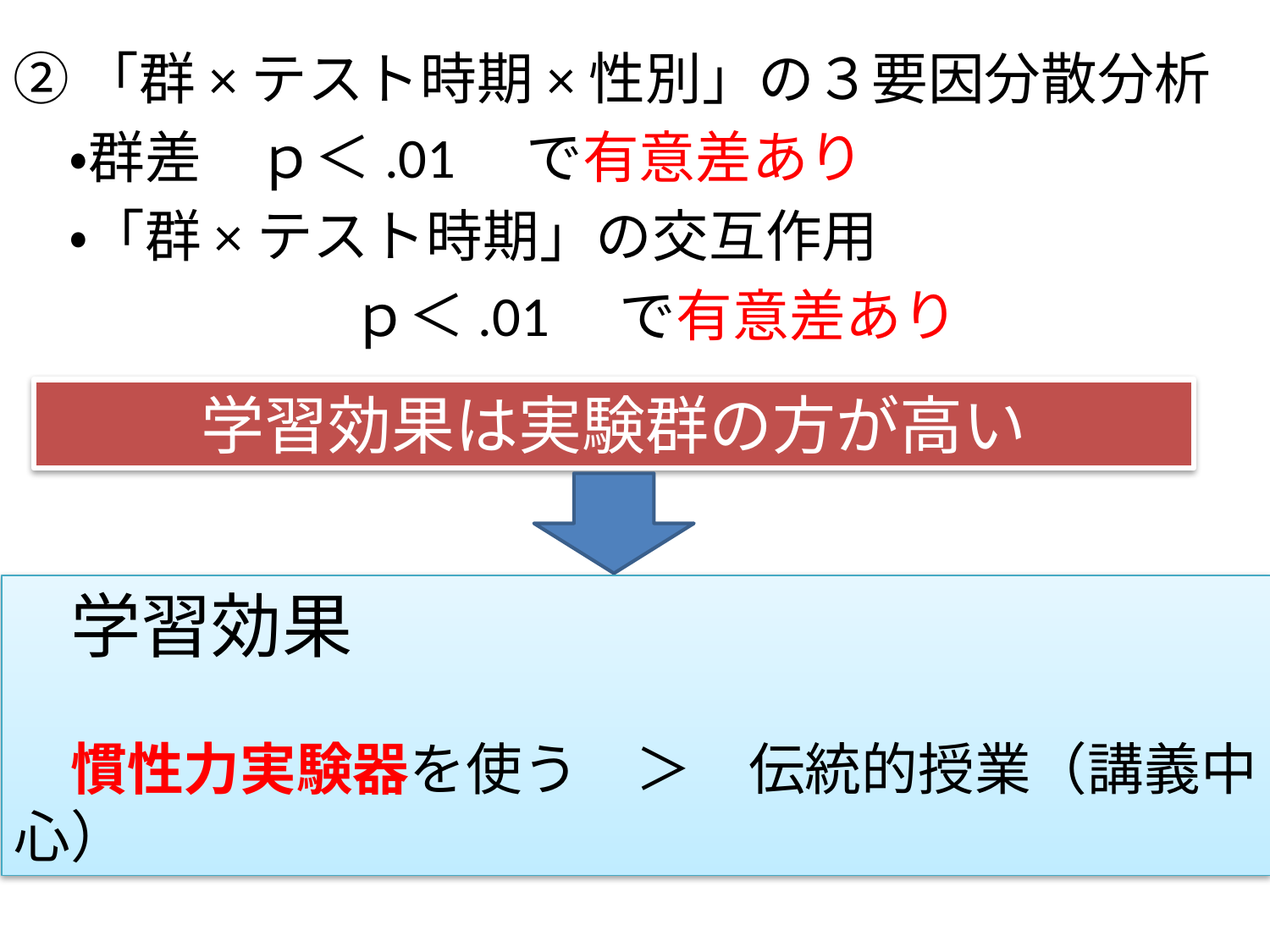

②「群×テスト時期×性別」の３要因分散分析
　・群差　ｐ＜.01　で有意差あり
　・「群×テスト時期」の交互作用
　　　　　　ｐ＜.01　で有意差あり
学習効果は実験群の方が高い

　学習効果

　慣性力実験器を使う　＞　伝統的授業（講義中心）